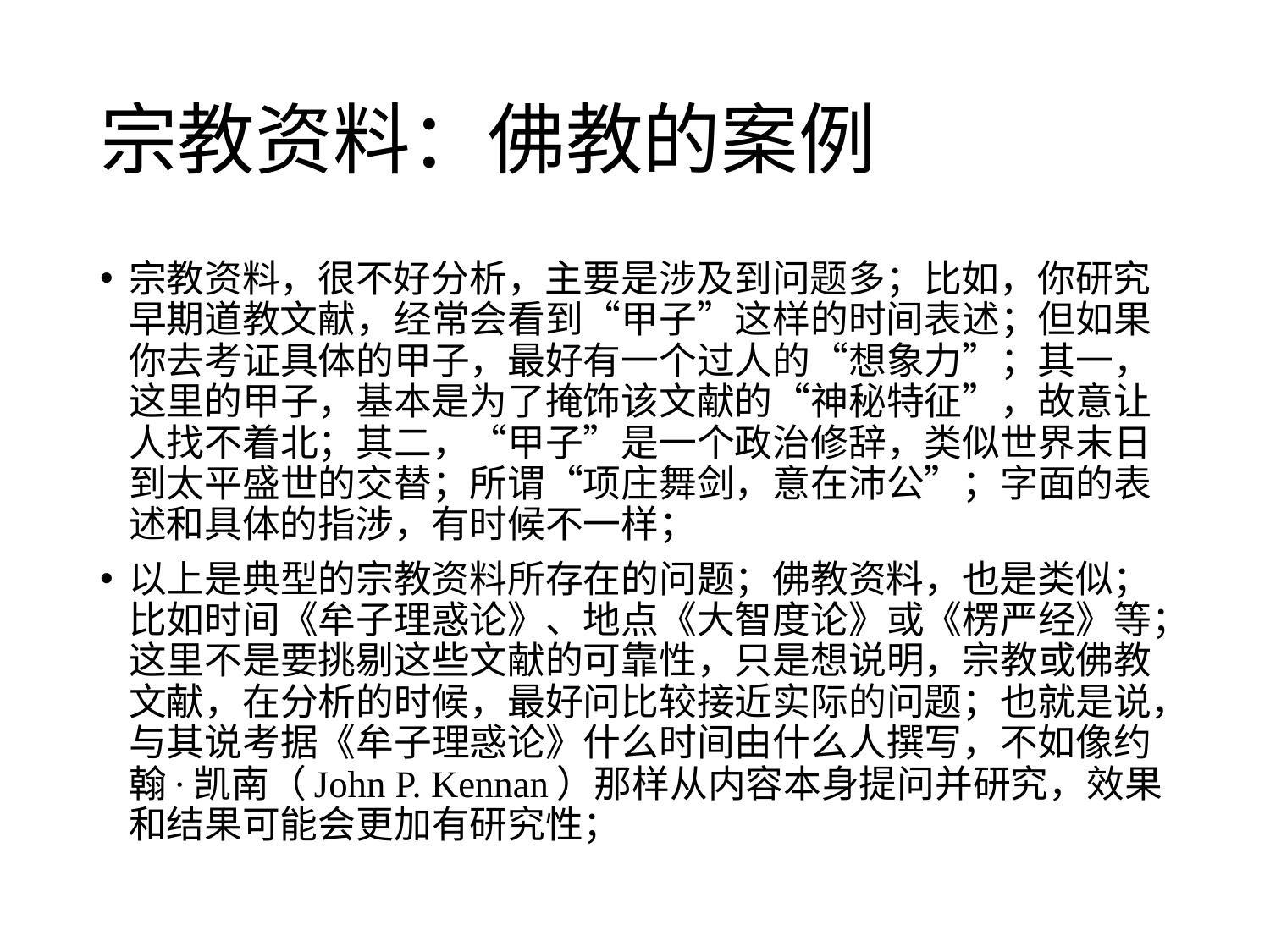

# 宗教资料：佛教的案例
宗教资料，很不好分析，主要是涉及到问题多；比如，你研究早期道教文献，经常会看到“甲子”这样的时间表述；但如果你去考证具体的甲子，最好有一个过人的“想象力”；其一，这里的甲子，基本是为了掩饰该文献的“神秘特征”，故意让人找不着北；其二，“甲子”是一个政治修辞，类似世界末日到太平盛世的交替；所谓“项庄舞剑，意在沛公”；字面的表述和具体的指涉，有时候不一样；
以上是典型的宗教资料所存在的问题；佛教资料，也是类似；比如时间《牟子理惑论》、地点《大智度论》或《楞严经》等；这里不是要挑剔这些文献的可靠性，只是想说明，宗教或佛教文献，在分析的时候，最好问比较接近实际的问题；也就是说，与其说考据《牟子理惑论》什么时间由什么人撰写，不如像约翰·凯南（John P. Kennan）那样从内容本身提问并研究，效果和结果可能会更加有研究性；